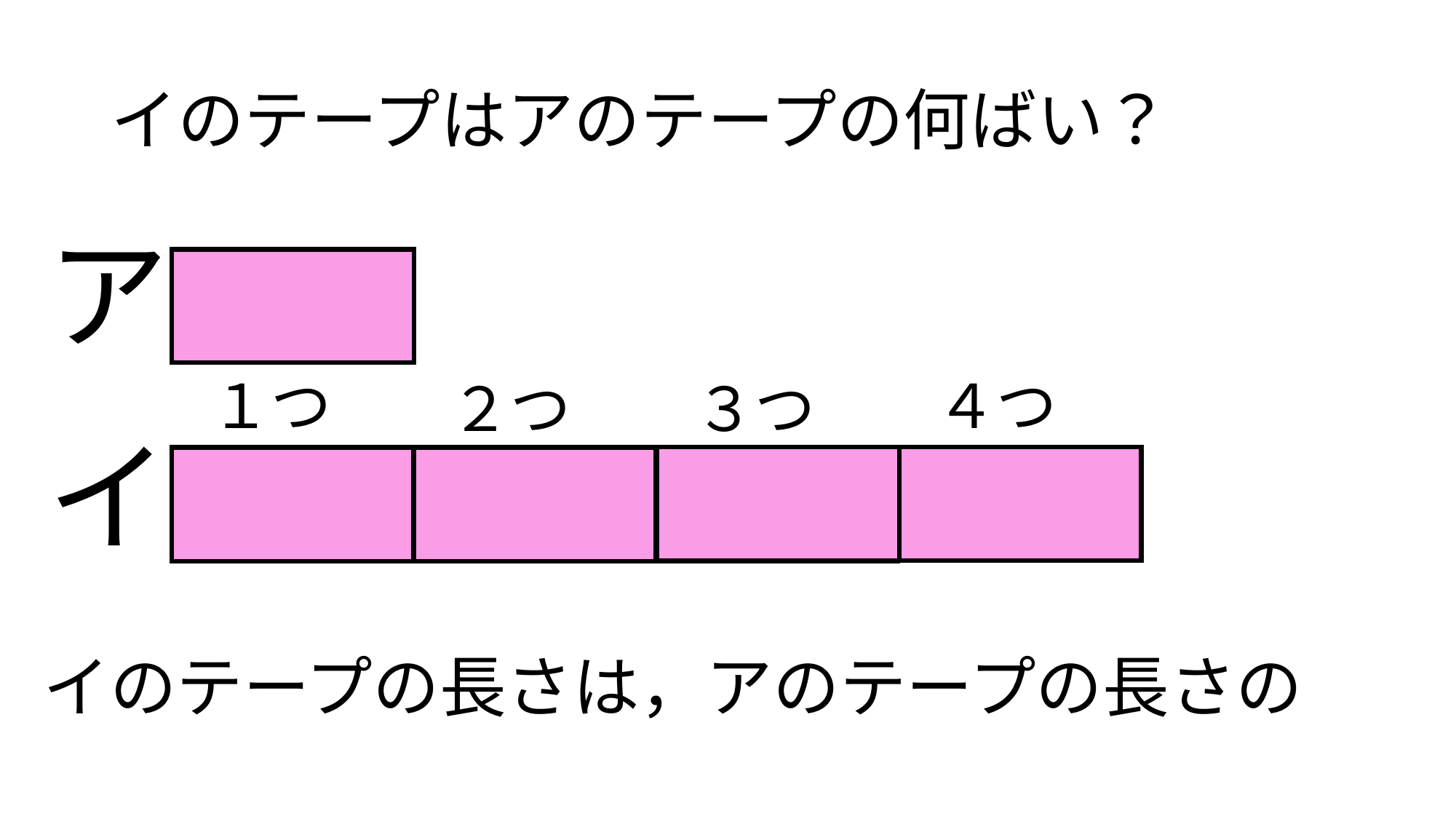

# イのテープはアのテープの何ばい？
ア

イ

４つ分
１つ分
２つ分
３つ分

イのテープの長さは，アのテープの長さの